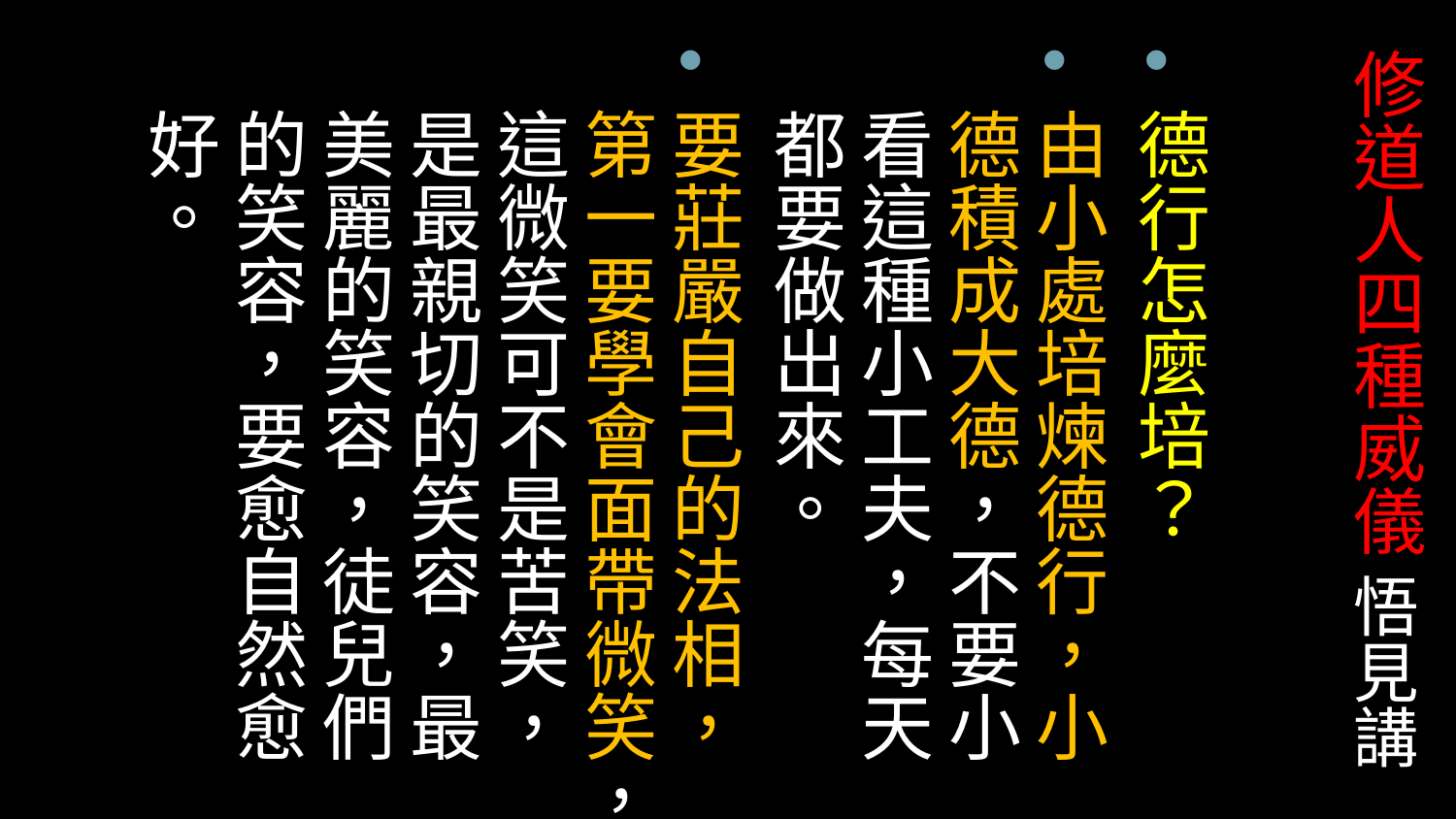

# 修道人四種威儀 悟見講
德行怎麼培？
由小處培煉德行，小德積成大德，不要小看這種小工夫，每天都要做出來。
要莊嚴自己的法相，第一要學會面帶微笑，這微笑可不是苦笑，是最親切的笑容，最美麗的笑容，徒兒們的笑容，要愈自然愈好。